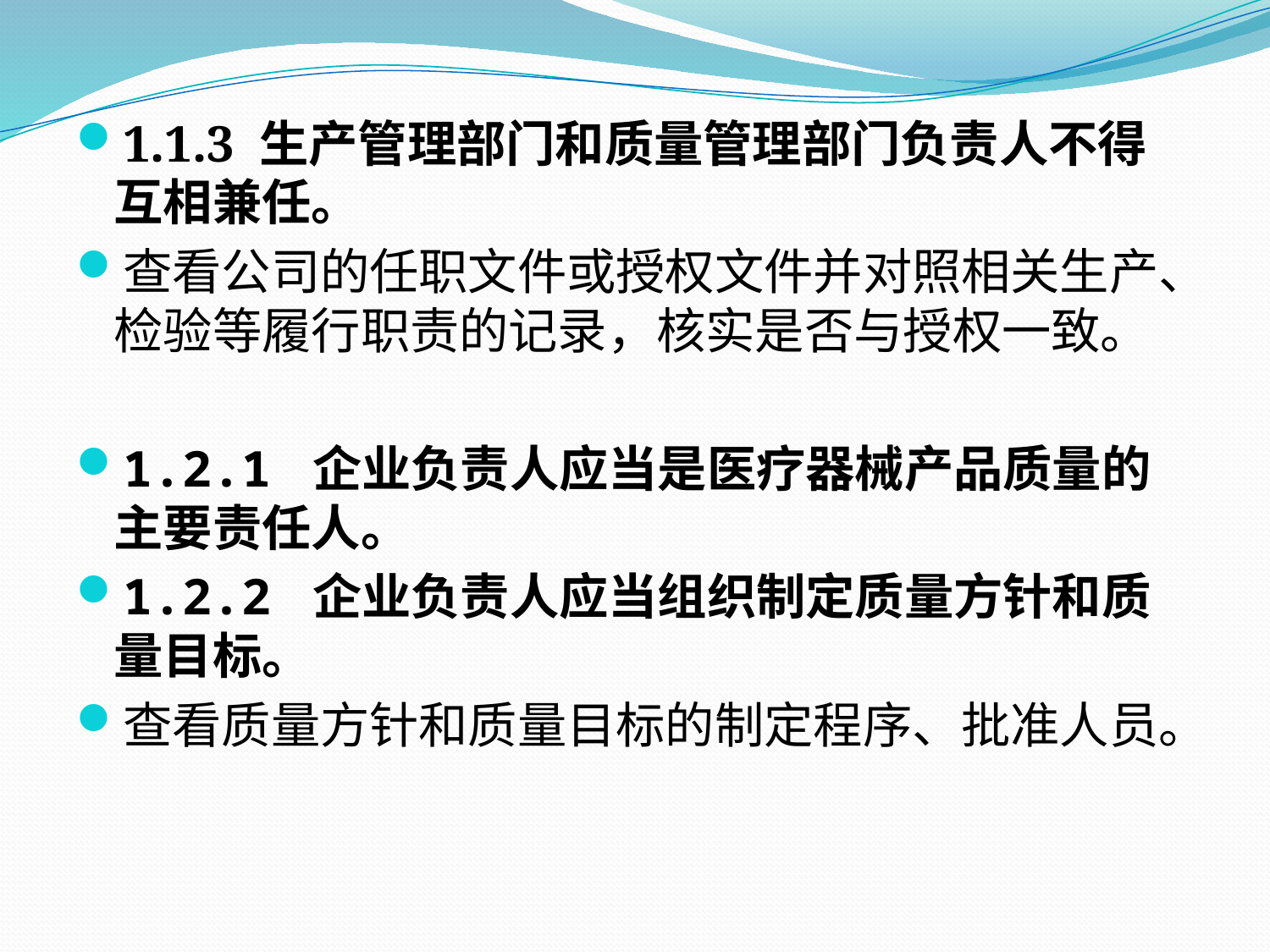

1.1.3 生产管理部门和质量管理部门负责人不得互相兼任。
查看公司的任职文件或授权文件并对照相关生产、检验等履行职责的记录，核实是否与授权一致。

1.2.1 企业负责人应当是医疗器械产品质量的主要责任人。
1.2.2 企业负责人应当组织制定质量方针和质量目标。
查看质量方针和质量目标的制定程序、批准人员。